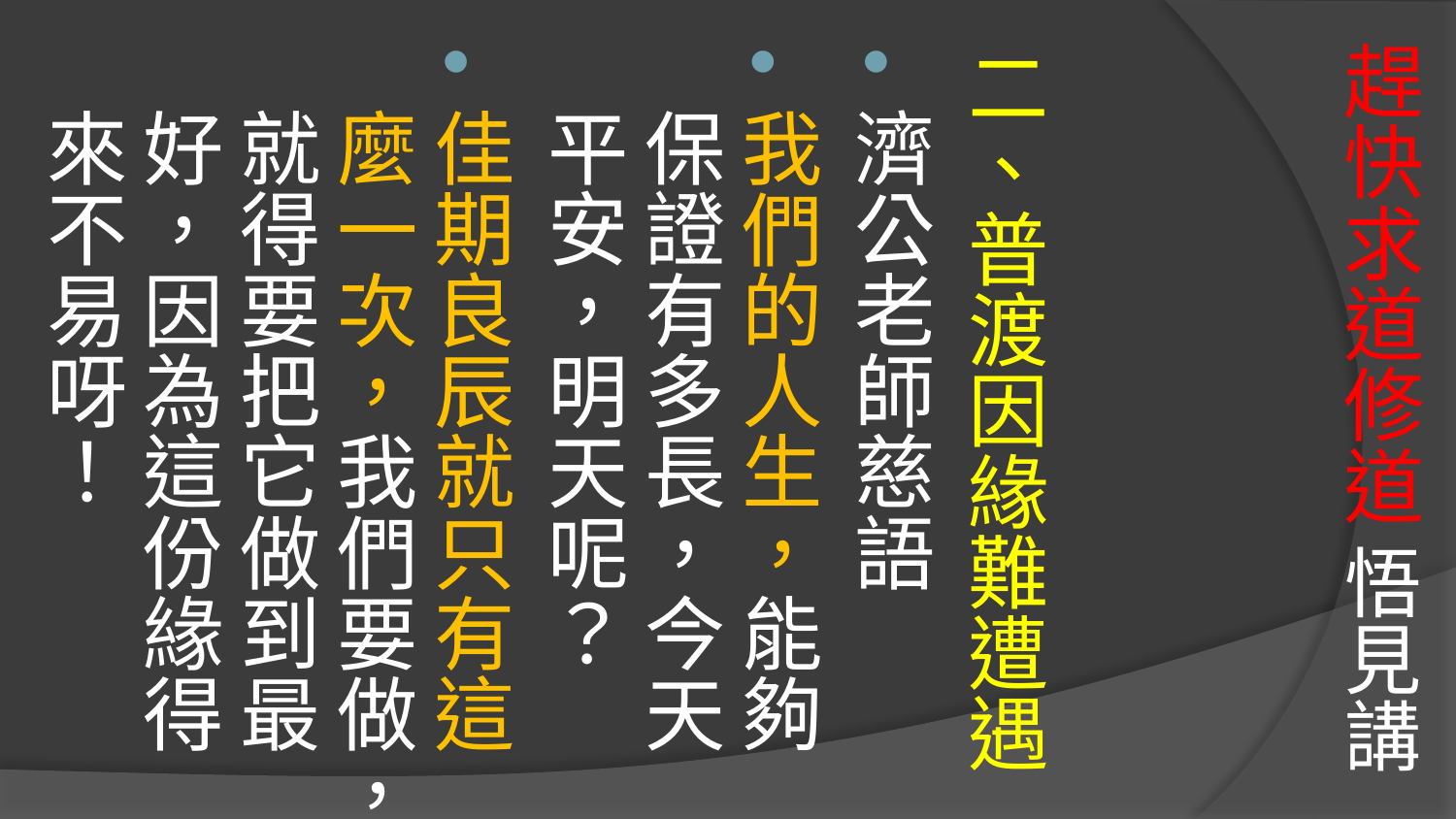

# 趕快求道修道 悟見講
二、普渡因緣難遭遇
濟公老師慈語
我們的人生，能夠保證有多長，今天平安，明天呢？
佳期良辰就只有這麼一次，我們要做，就得要把它做到最好，因為這份緣得來不易呀！